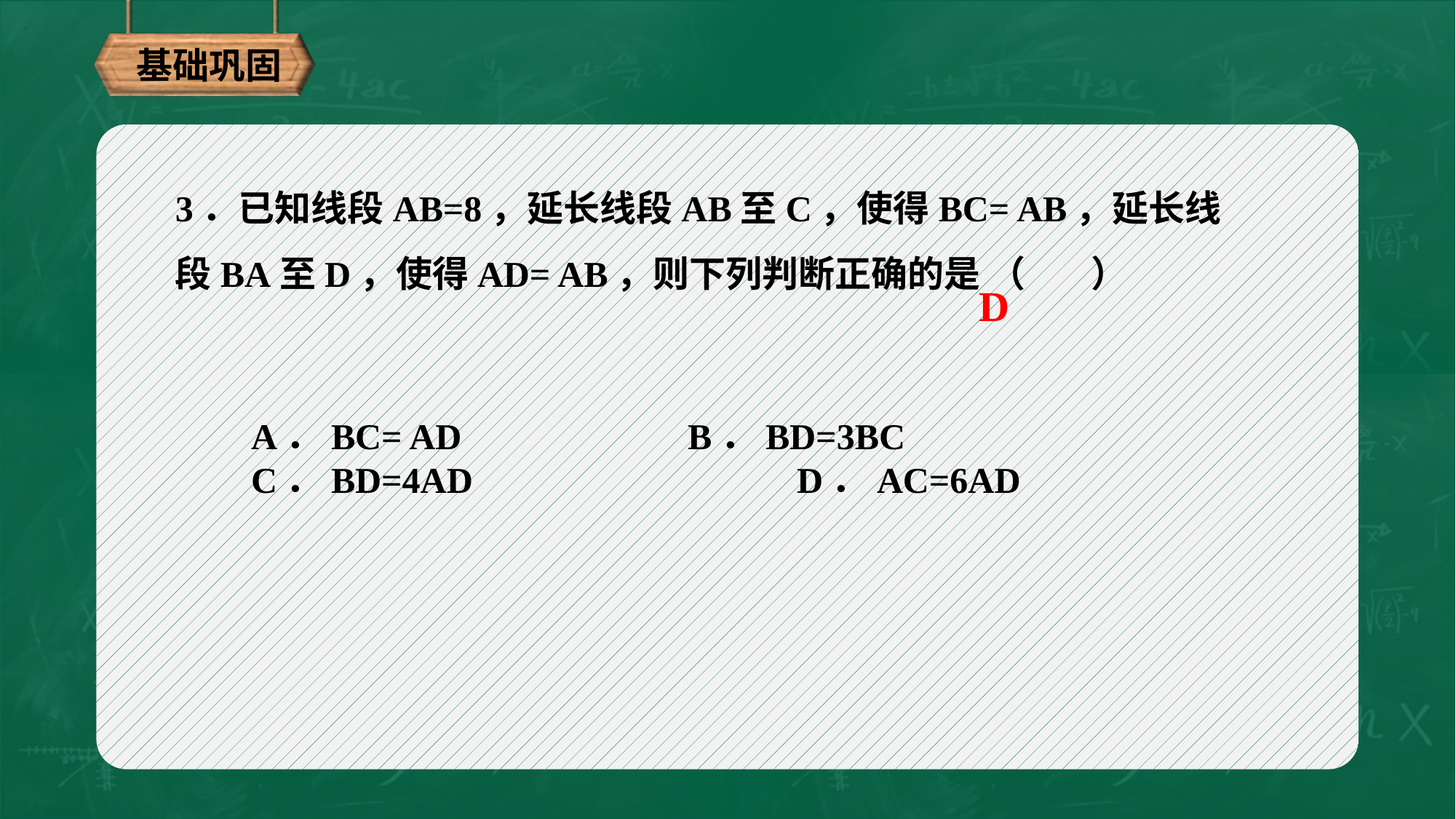

基础巩固
3．已知线段AB=8，延长线段AB至C，使得BC= AB，延长线段BA至D，使得AD= AB，则下列判断正确的是 （        ）
D
A．BC= AD	 		B．BD=3BC
C．BD=4AD			D．AC=6AD